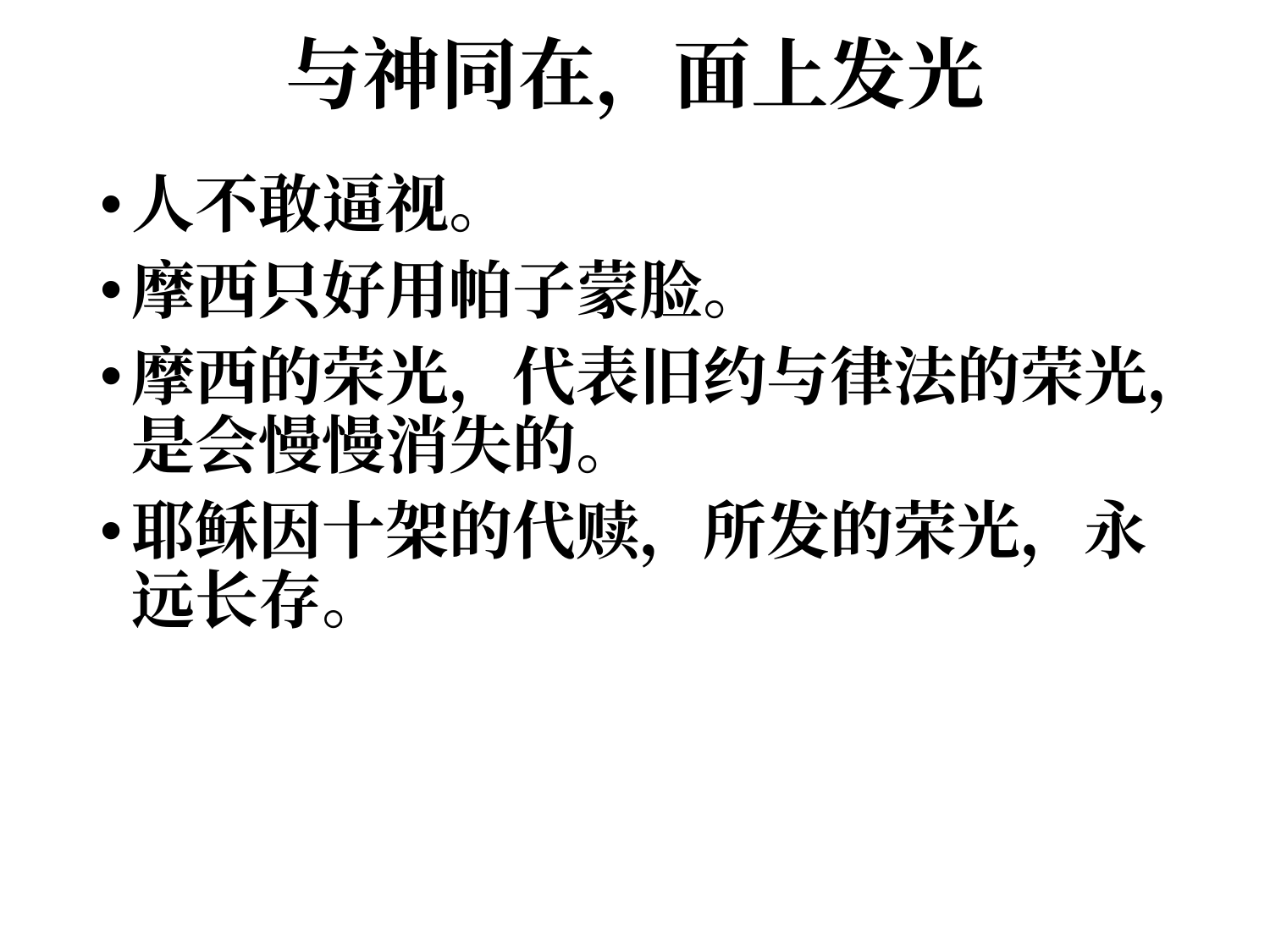

# 与神同在，面上发光
人不敢逼视。
摩西只好用帕子蒙脸。
摩西的荣光，代表旧约与律法的荣光，是会慢慢消失的。
耶稣因十架的代赎，所发的荣光，永远长存。